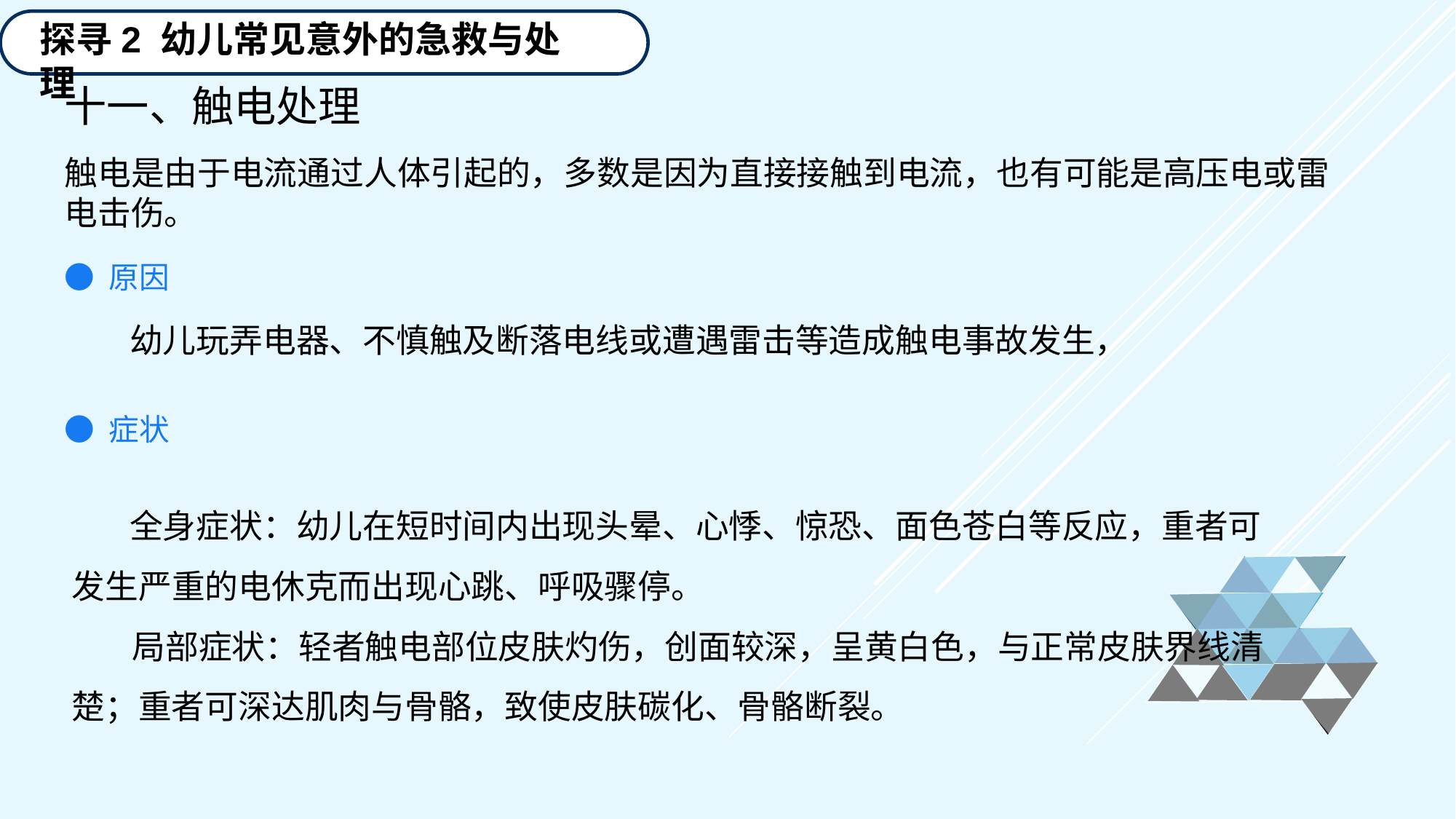

探寻2 幼儿常见意外的急救与处理
十一、触电处理
触电是由于电流通过人体引起的，多数是因为直接接触到电流，也有可能是高压电或雷电击伤。
● 原因
      幼儿玩弄电器、不慎触及断落电线或遭遇雷击等造成触电事故发生，
● 症状
      全身症状：幼儿在短时间内出现头晕、心悸、惊恐、面色苍白等反应，重者可发生严重的电休克而出现心跳、呼吸骤停。
       局部症状：轻者触电部位皮肤灼伤，创面较深，呈黄白色，与正常皮肤界线清楚；重者可深达肌肉与骨骼，致使皮肤碳化、骨骼断裂。